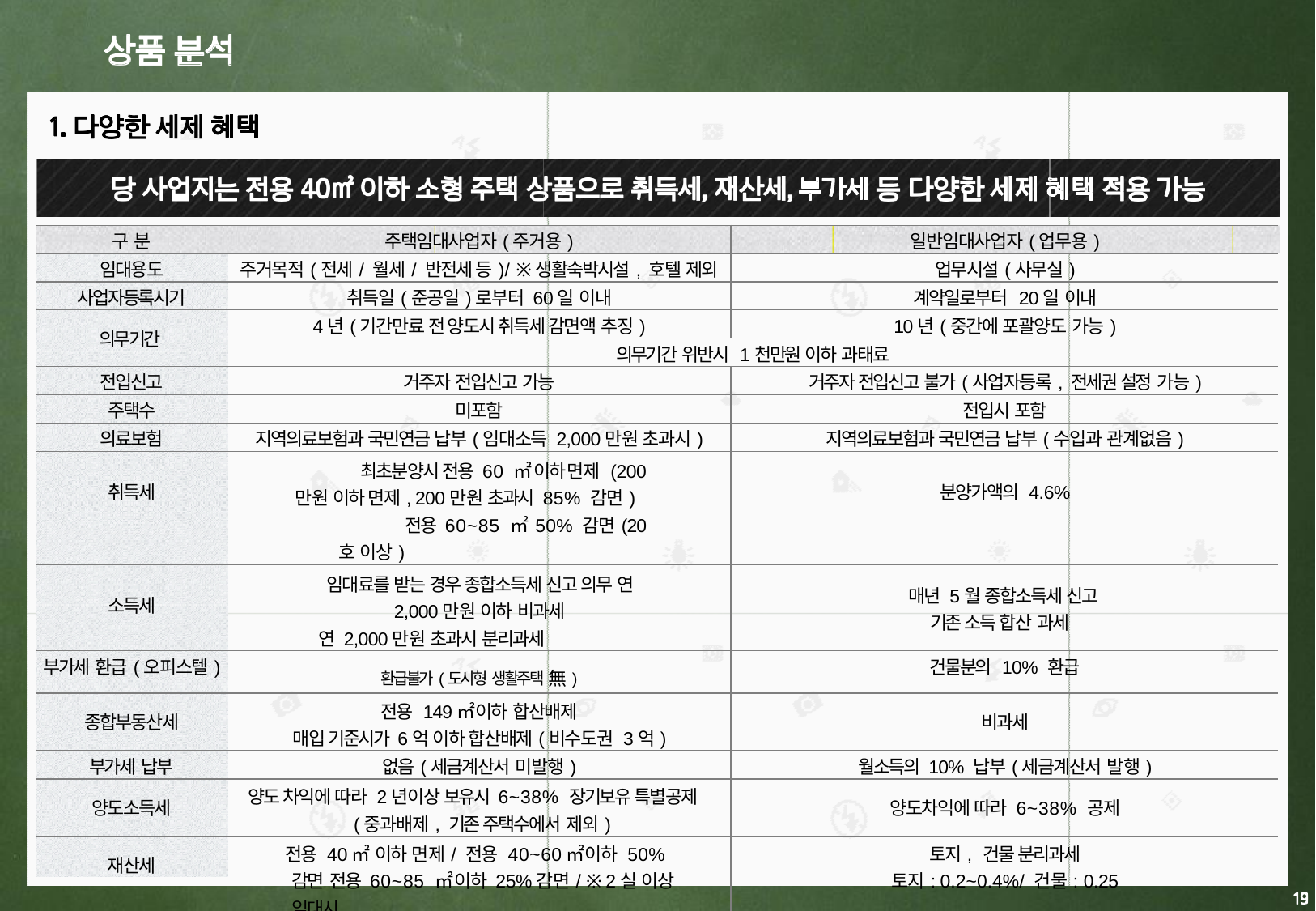

| 구 분 | 주택임대사업자(주거용) | 일반임대사업자(업무용) |
| --- | --- | --- |
| 임대용도 | 주거목적(전세/ 월세/ 반전세 등)/ ※생활숙박시설, 호텔 제외 | 업무시설(사무실) |
| 사업자등록시기 | 취득일(준공일)로부터 60일 이내 | 계약일로부터 20일 이내 |
| 의무기간 | 4년(기간만료 전 양도시 취득세 감면액 추징) | 10년(중간에 포괄양도 가능) |
|  | 의무기간 위반시 1천만원 이하 과태료 |  |
| 전입신고 | 거주자 전입신고 가능 | 거주자 전입신고 불가(사업자등록, 전세권 설정 가능) |
| 주택수 | 미포함 | 전입시 포함 |
| 의료보험 | 지역의료보험과 국민연금 납부(임대소득 2,000만원 초과시) | 지역의료보험과 국민연금 납부(수입과 관계없음) |
| 취득세 | 최초분양시 전용 60 ㎡ 이하 면제 (200만원 이하 면제, 200만원 초과시 85% 감면) 전용 60~85 ㎡ 50% 감면(20호 이상) | 분양가액의 4.6% |
| 소득세 | 임대료를 받는 경우 종합소득세 신고 의무 연 2,000만원 이하 비과세 연 2,000만원 초과시 분리과세 | 매년 5월 종합소득세 신고 기존 소득 합산 과세 |
| 부가세 환급(오피스텔) | 환급불가(도시형 생활주택 無) | 건물분의 10% 환급 |
| 종합부동산세 | 전용 149㎡이하 합산배제 매입 기준시가 6억 이하 합산배제(비수도권 3억) | 비과세 |
| 부가세 납부 | 없음(세금계산서 미발행) | 월소득의 10% 납부(세금계산서 발행) |
| 양도소득세 | 양도 차익에 따라 2년이상 보유시 6~38% 장기보유 특별공제 (중과배제, 기존 주택수에서 제외) | 양도차익에 따라 6~38% 공제 |
| 재산세 | 전용 40㎡ 이하 면제/ 전용 40~60㎡이하 50% 감면 전용 60~85 ㎡ 이하 25%감면/ ※ 2실 이상 임대시 | 토지, 건물 분리과세 토지: 0.2~0.4%/ 건물: 0.25 |
| 기 타 | 임대의무 기간 8년인 준공공 임대주택으로 전환 가능 준공공임대주택의 혜택(임대소득 감면, 장기보유특별공제 등) | - |